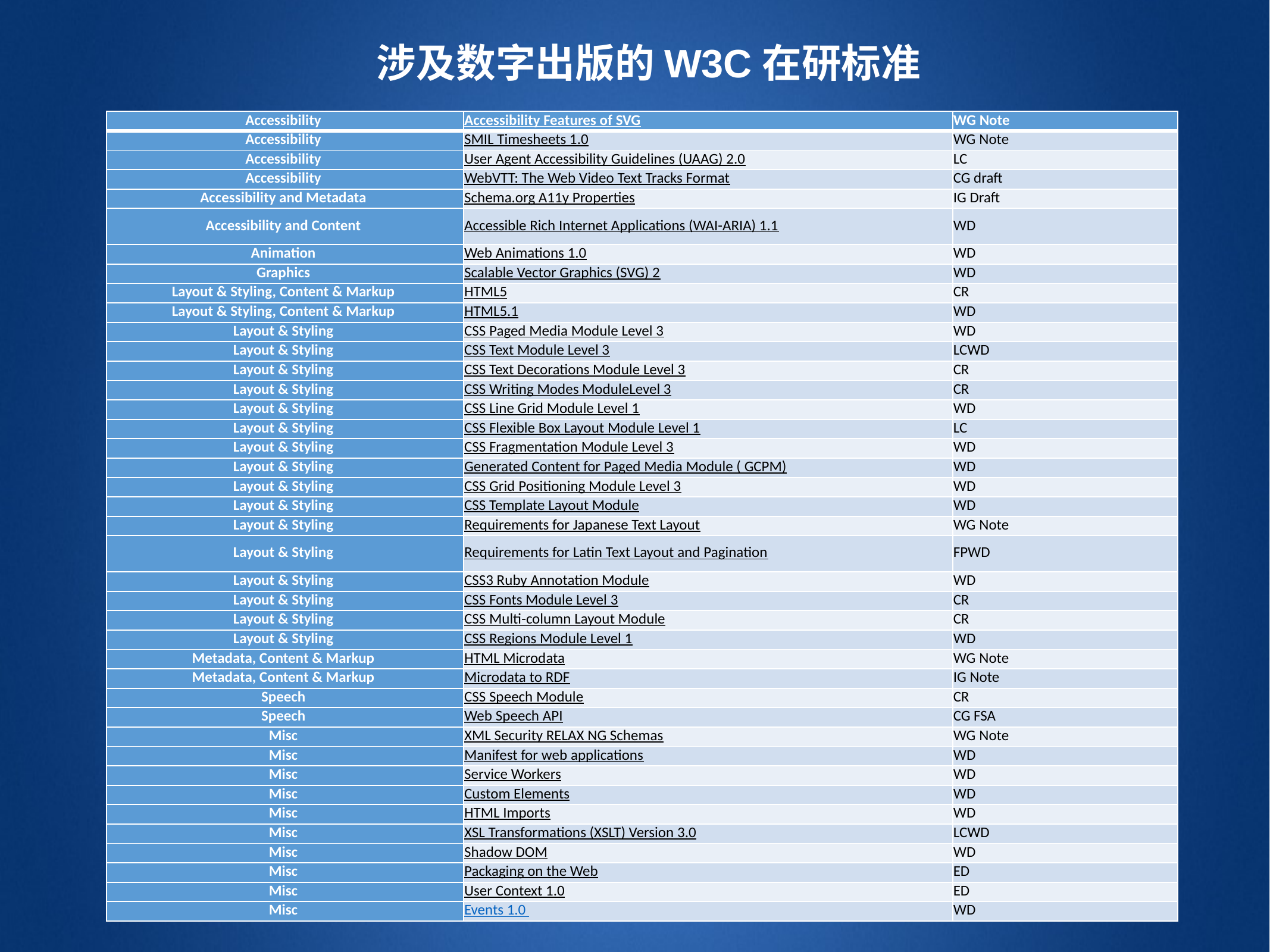

涉及数字出版的W3C在研标准
| Accessibility | Accessibility Features of SVG | WG Note |
| --- | --- | --- |
| Accessibility | SMIL Timesheets 1.0 | WG Note |
| Accessibility | User Agent Accessibility Guidelines (UAAG) 2.0 | LC |
| Accessibility | WebVTT: The Web Video Text Tracks Format | CG draft |
| Accessibility and Metadata | Schema.org A11y Properties | IG Draft |
| Accessibility and Content | Accessible Rich Internet Applications (WAI-ARIA) 1.1 | WD |
| Animation | Web Animations 1.0 | WD |
| Graphics | Scalable Vector Graphics (SVG) 2 | WD |
| Layout & Styling, Content & Markup | HTML5 | CR |
| Layout & Styling, Content & Markup | HTML5.1 | WD |
| Layout & Styling | CSS Paged Media Module Level 3 | WD |
| Layout & Styling | CSS Text Module Level 3 | LCWD |
| Layout & Styling | CSS Text Decorations Module Level 3 | CR |
| Layout & Styling | CSS Writing Modes ModuleLevel 3 | CR |
| Layout & Styling | CSS Line Grid Module Level 1 | WD |
| Layout & Styling | CSS Flexible Box Layout Module Level 1 | LC |
| Layout & Styling | CSS Fragmentation Module Level 3 | WD |
| Layout & Styling | Generated Content for Paged Media Module ( GCPM) | WD |
| Layout & Styling | CSS Grid Positioning Module Level 3 | WD |
| Layout & Styling | CSS Template Layout Module | WD |
| Layout & Styling | Requirements for Japanese Text Layout | WG Note |
| Layout & Styling | Requirements for Latin Text Layout and Pagination | FPWD |
| Layout & Styling | CSS3 Ruby Annotation Module | WD |
| Layout & Styling | CSS Fonts Module Level 3 | CR |
| Layout & Styling | CSS Multi-column Layout Module | CR |
| Layout & Styling | CSS Regions Module Level 1 | WD |
| Metadata, Content & Markup | HTML Microdata | WG Note |
| Metadata, Content & Markup | Microdata to RDF | IG Note |
| Speech | CSS Speech Module | CR |
| Speech | Web Speech API | CG FSA |
| Misc | XML Security RELAX NG Schemas | WG Note |
| Misc | Manifest for web applications | WD |
| Misc | Service Workers | WD |
| Misc | Custom Elements | WD |
| Misc | HTML Imports | WD |
| Misc | XSL Transformations (XSLT) Version 3.0 | LCWD |
| Misc | Shadow DOM | WD |
| Misc | Packaging on the Web | ED |
| Misc | User Context 1.0 | ED |
| Misc | Events 1.0 | WD |